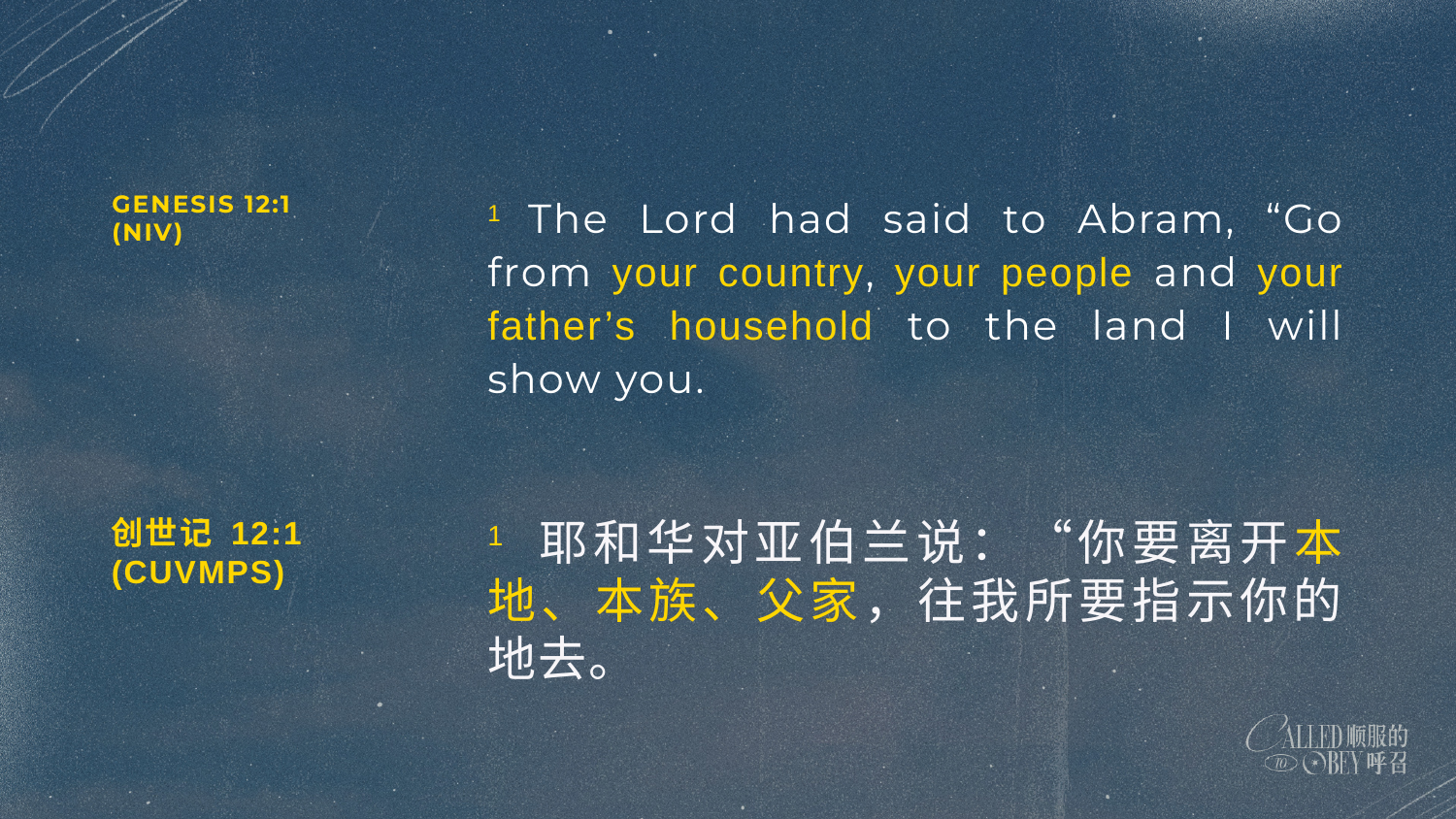

GENESIS 12:1
(NIV)
1 The Lord had said to Abram, “Go from your country, your people and your father’s household to the land I will show you.
创世记 12:1 (CUVMPS)
1 耶和华对亚伯兰说：“你要离开本地、本族、父家，往我所要指示你的地去。